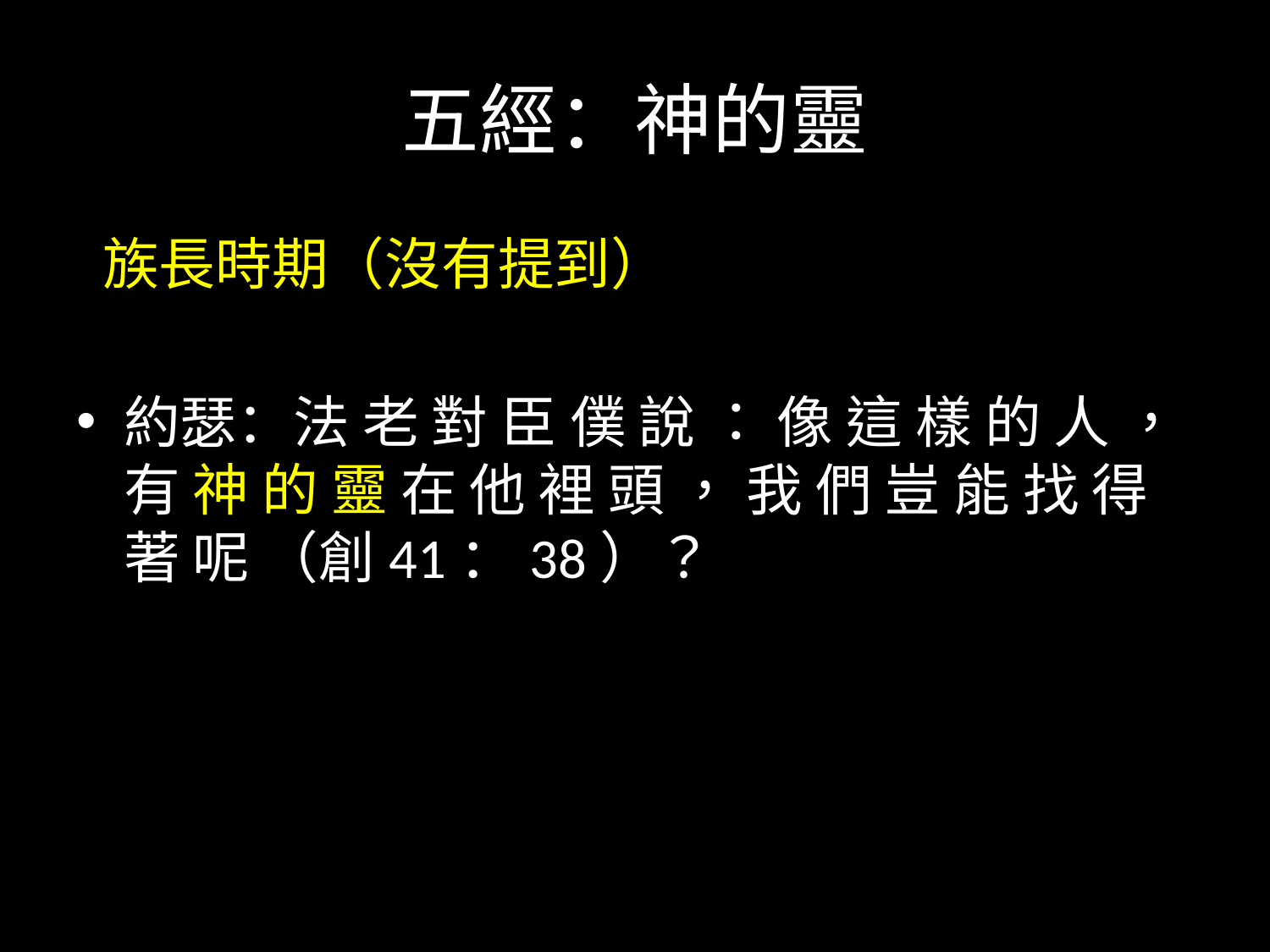

# 五經：神的靈
 族長時期（沒有提到）

約瑟：法 老 對 臣 僕 說 ： 像 這 樣 的 人 ， 有 神 的 靈 在 他 裡 頭 ， 我 們 豈 能 找 得 著 呢 （創41：38）？